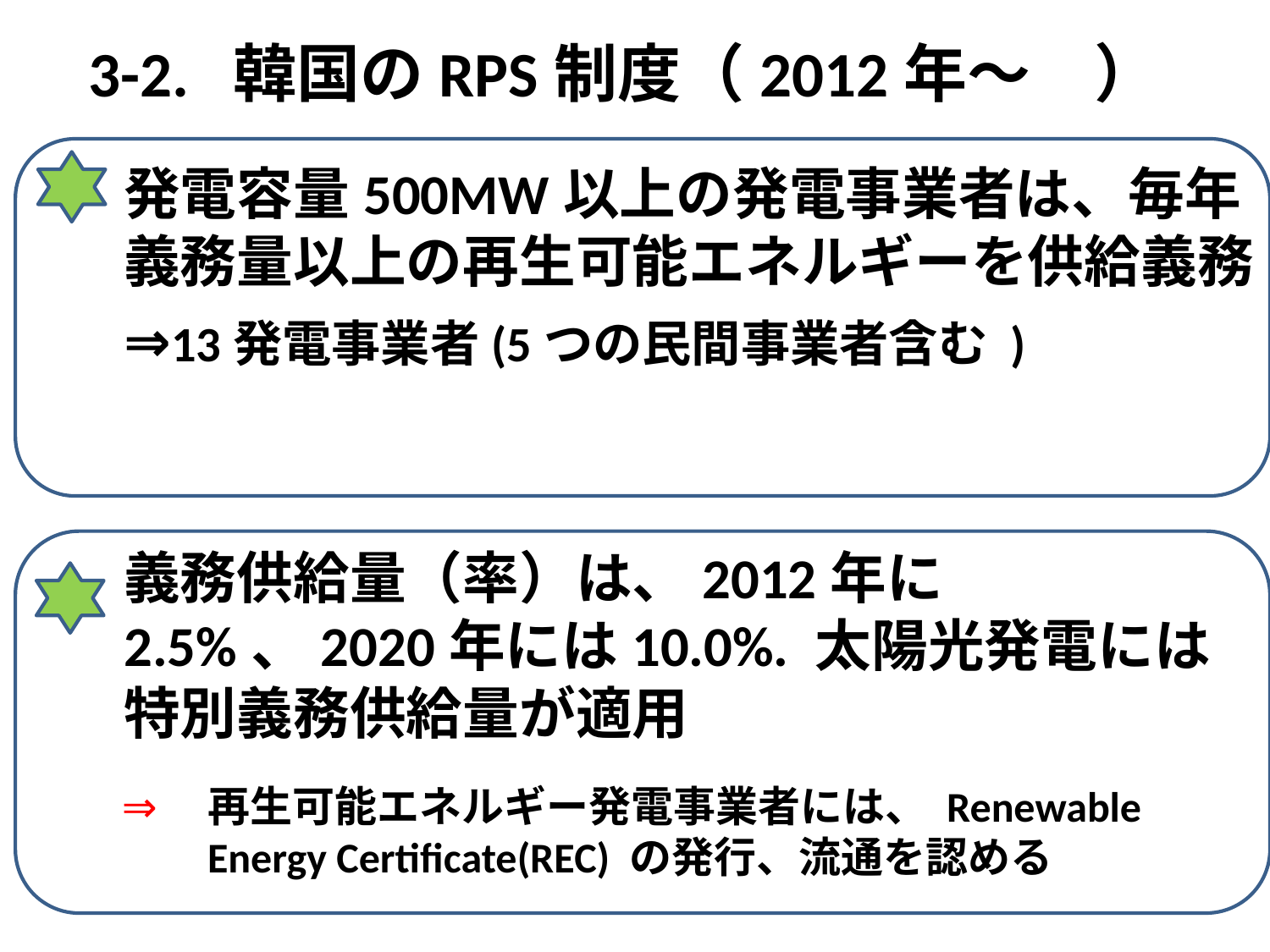

3-2.  韓国のRPS制度（2012年～　）

発電容量500MW以上の発電事業者は、毎年義務量以上の再生可能エネルギーを供給義務
⇒13発電事業者(5つの民間事業者含む )

義務供給量（率）は、2012年に2.5%、2020年には10.0%. 太陽光発電には特別義務供給量が適用

再生可能エネルギー発電事業者には、 Renewable Energy Certificate(REC) の発行、流通を認める
⇒